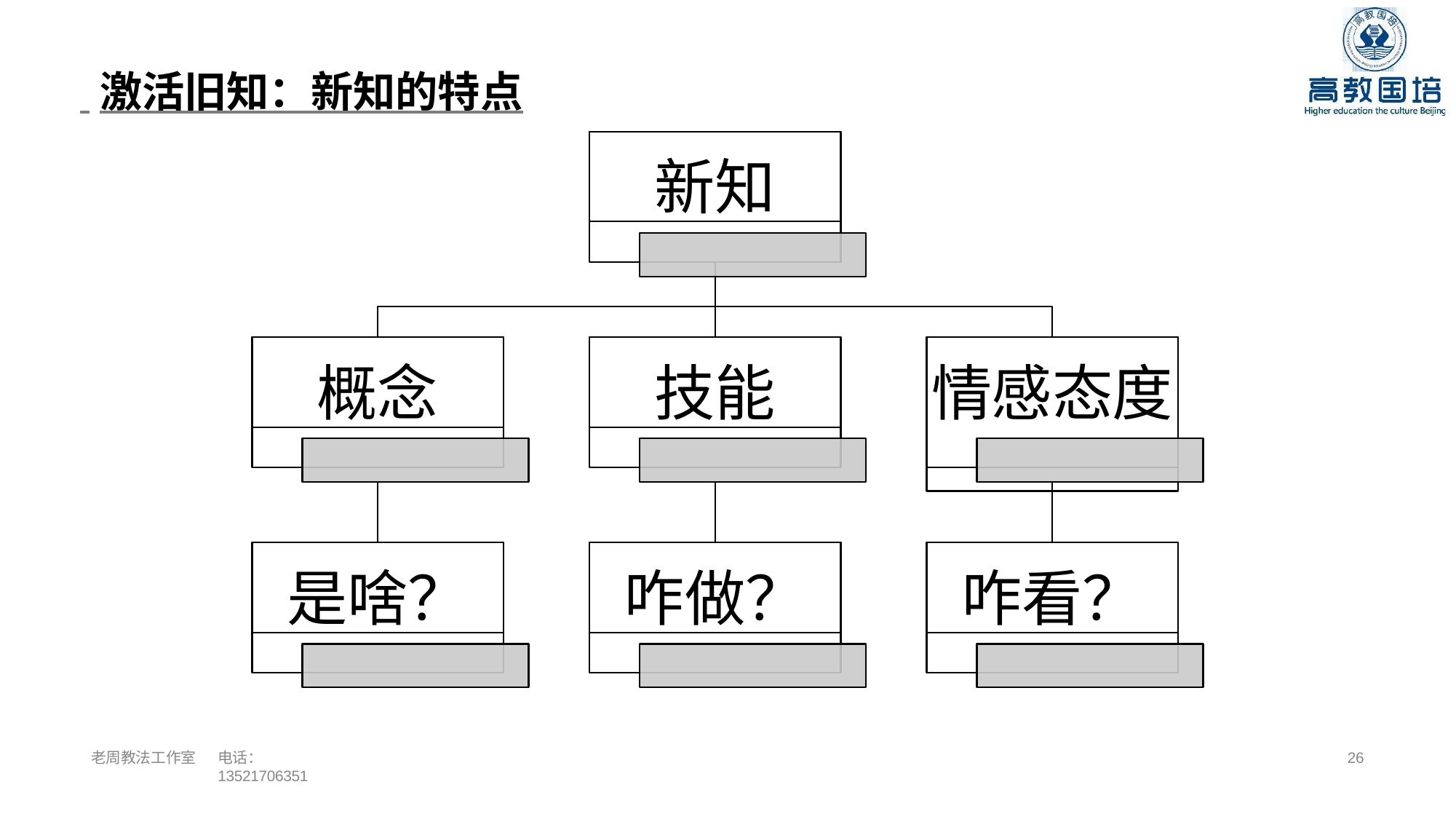

激活旧知：新知的特点

新知

概念

技能

# 情感态度

是啥？

咋做？

咋看？

老周教法工作室
电话：13521706351
26